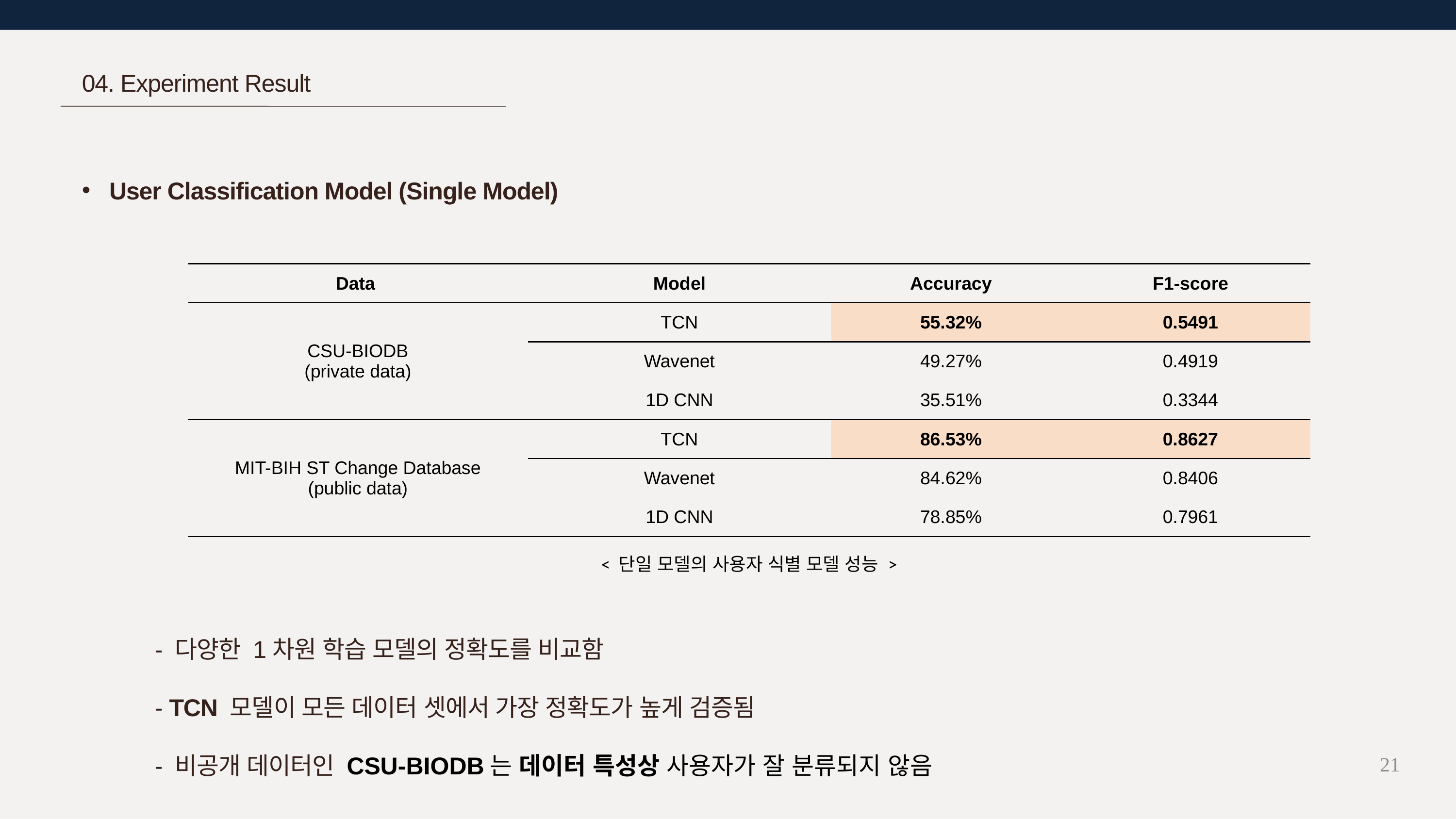

04. Experiment Result

User Classification Model (Single Model)

	- 다양한 1차원 학습 모델의 정확도를 비교함
	- TCN 모델이 모든 데이터 셋에서 가장 정확도가 높게 검증됨
	- 비공개 데이터인 CSU-BIODB는 데이터 특성상 사용자가 잘 분류되지 않음
| Data | Model | Accuracy | F1-score |
| --- | --- | --- | --- |
| CSU-BIODB (private data) | TCN | 55.32% | 0.5491 |
|  | Wavenet | 49.27% | 0.4919 |
|  | 1D CNN | 35.51% | 0.3344 |
| MIT-BIH ST Change Database (public data) | TCN | 86.53% | 0.8627 |
|  | Wavenet | 84.62% | 0.8406 |
|  | 1D CNN | 78.85% | 0.7961 |
< 단일 모델의 사용자 식별 모델 성능 >
21